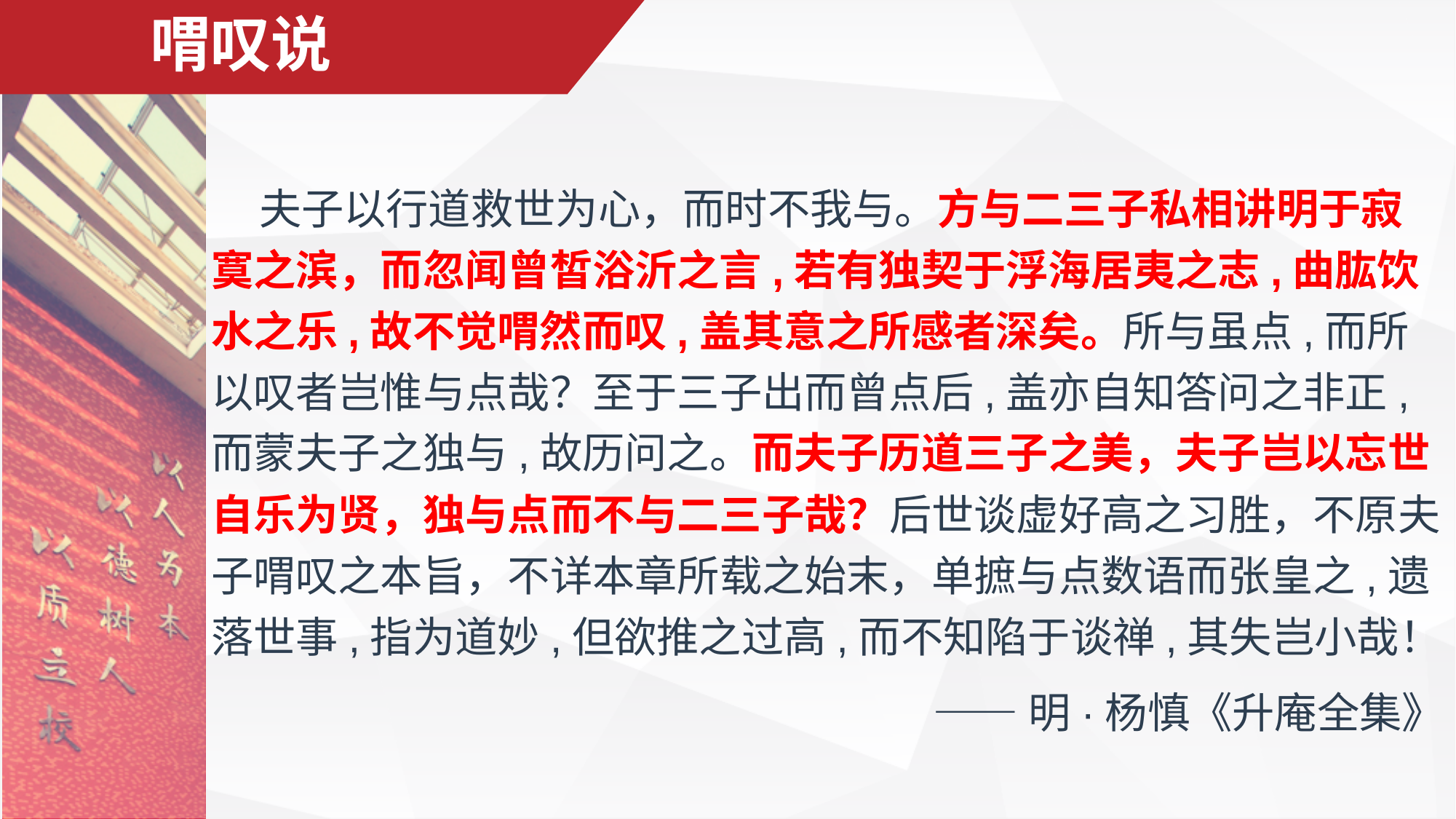

# 喟叹说
    夫子以行道救世为心，而时不我与。方与二三子私相讲明于寂寞之滨，而忽闻曾皙浴沂之言,若有独契于浮海居夷之志,曲肱饮水之乐,故不觉喟然而叹,盖其意之所感者深矣。所与虽点,而所以叹者岂惟与点哉？至于三子出而曾点后,盖亦自知答问之非正,而蒙夫子之独与,故历问之。而夫子历道三子之美，夫子岂以忘世自乐为贤，独与点而不与二三子哉？后世谈虚好高之习胜，不原夫子喟叹之本旨，不详本章所载之始末，单摭与点数语而张皇之,遗落世事,指为道妙,但欲推之过高,而不知陷于谈禅,其失岂小哉！
——明·杨慎《升庵全集》